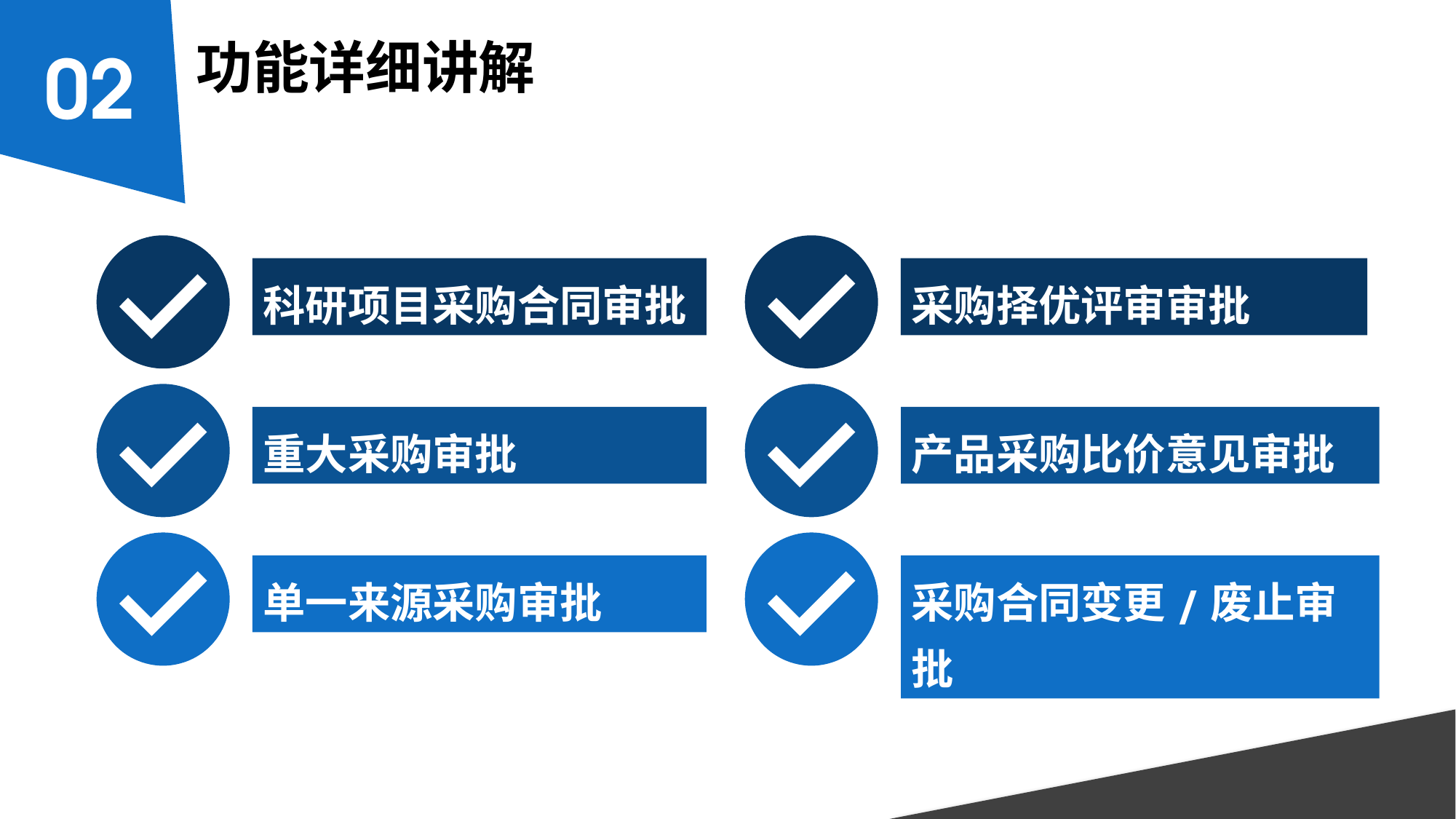

02
功能详细讲解

科研项目采购合同审批
采购择优评审审批

重大采购审批
产品采购比价意见审批

单一来源采购审批
采购合同变更/废止审批